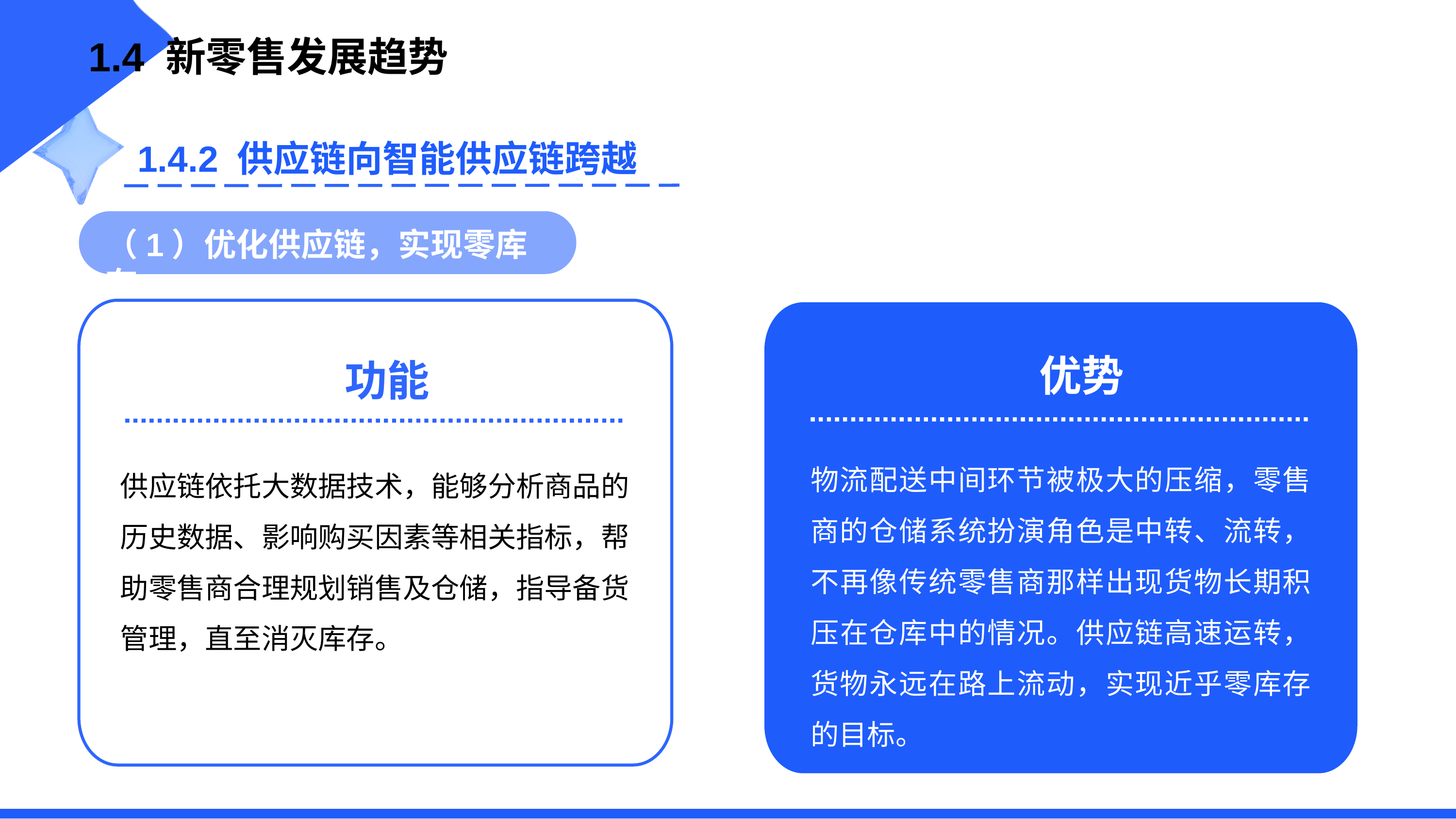

1.4 新零售发展趋势

1.4.2 供应链向智能供应链跨越

（1）优化供应链，实现零库存

优势

物流配送中间环节被极大的压缩，零售商的仓储系统扮演角色是中转、流转，不再像传统零售商那样出现货物长期积压在仓库中的情况。供应链高速运转，货物永远在路上流动，实现近乎零库存的目标。

功能

供应链依托大数据技术，能够分析商品的历史数据、影响购买因素等相关指标，帮助零售商合理规划销售及仓储，指导备货管理，直至消灭库存。